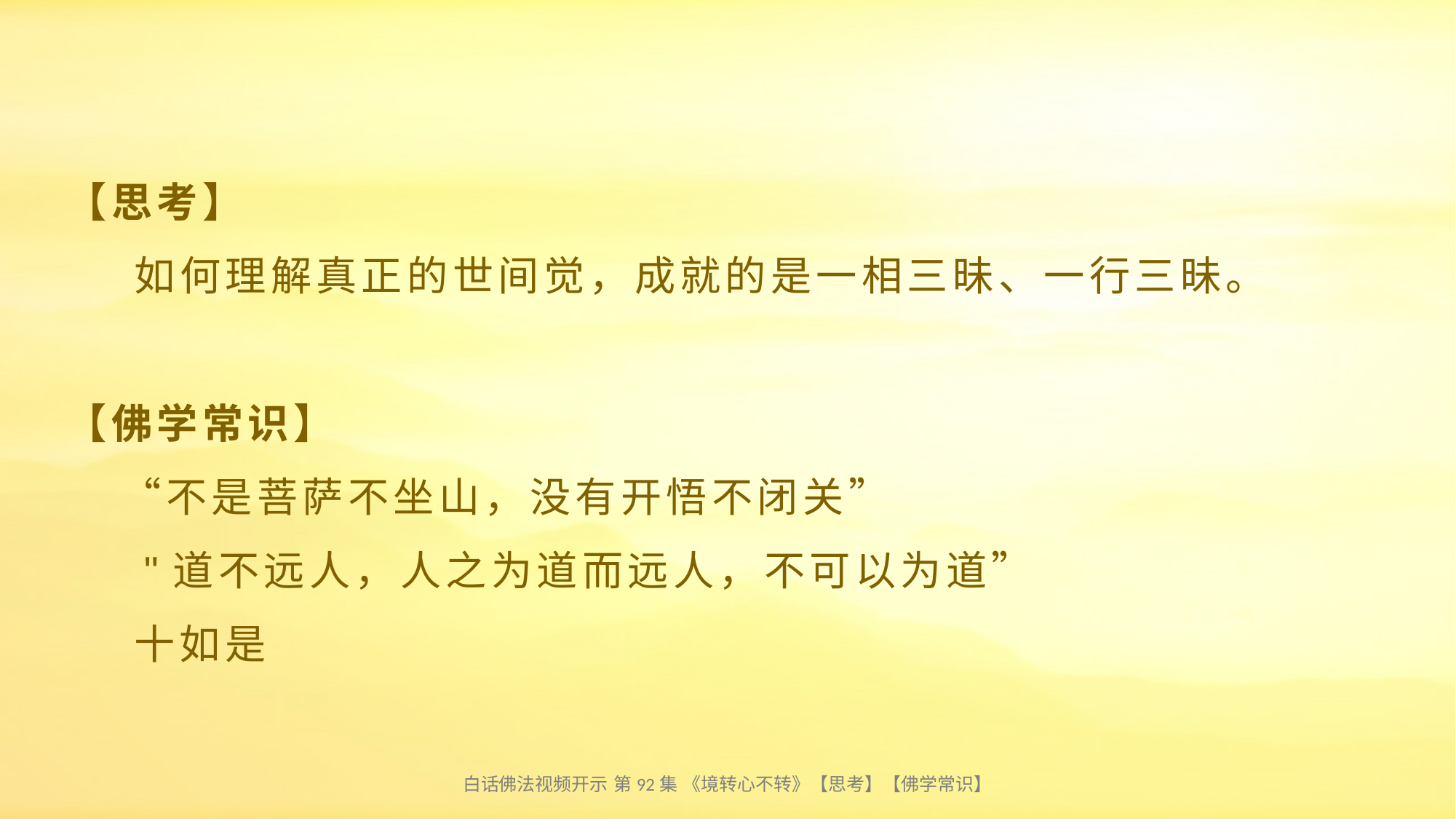

# 【思考】 如何理解真正的世间觉，成就的是一相三昧、一行三昧。 【佛学常识】 “不是菩萨不坐山，没有开悟不闭关” "道不远人，人之为道而远人，不可以为道” 十如是
白话佛法视频开示 第92集 《境转心不转》【思考】【佛学常识】